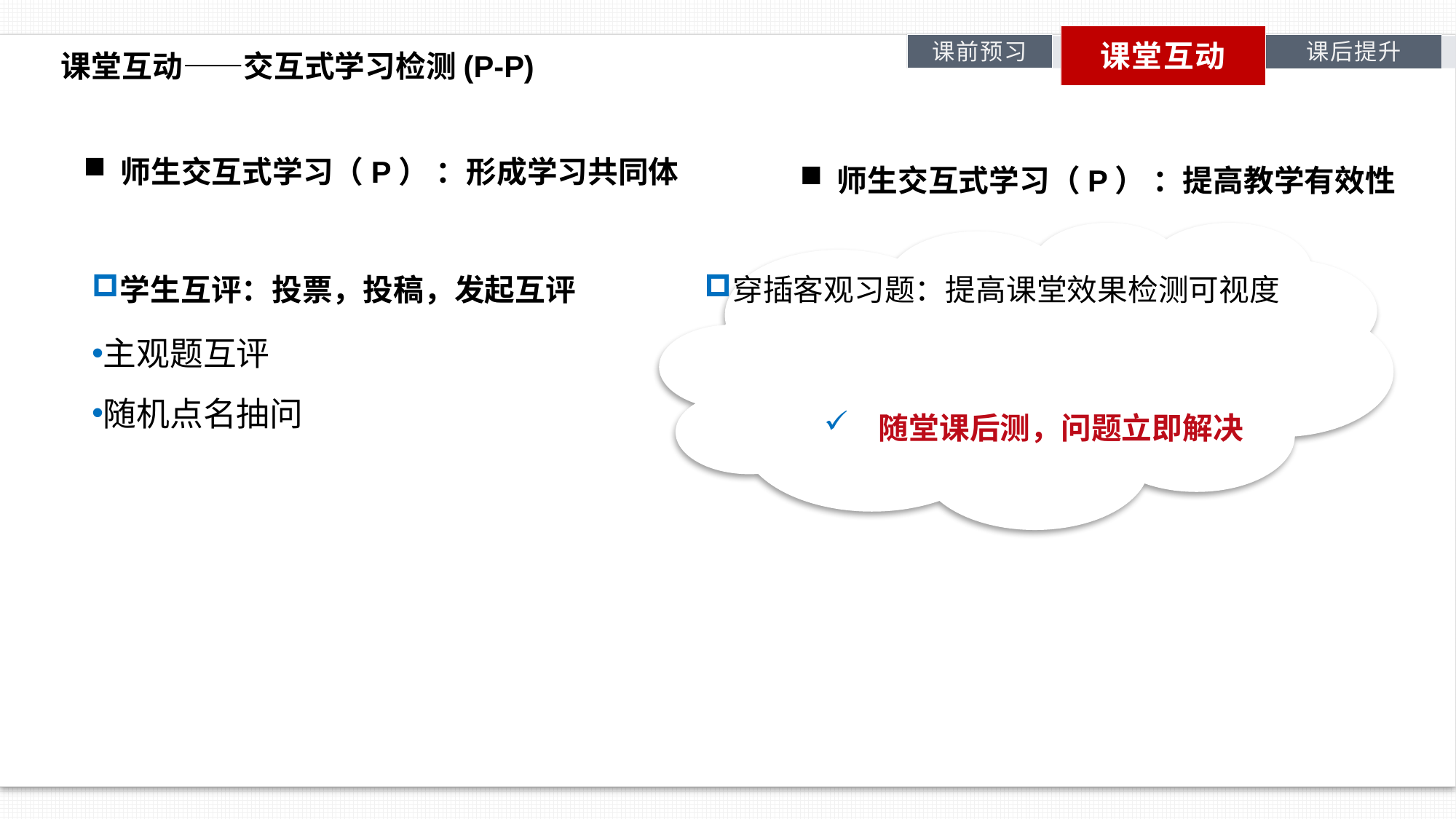

课堂互动
课后提升
课前预习

课堂互动——交互式学习检测(P-P)
 师生交互式学习（P） ：形成学习共同体
 师生交互式学习（P） ：提高教学有效性

穿插客观习题：提高课堂效果检测可视度
学生互评：投票，投稿，发起互评
主观题互评
随机点名抽问
随堂课后测，问题立即解决